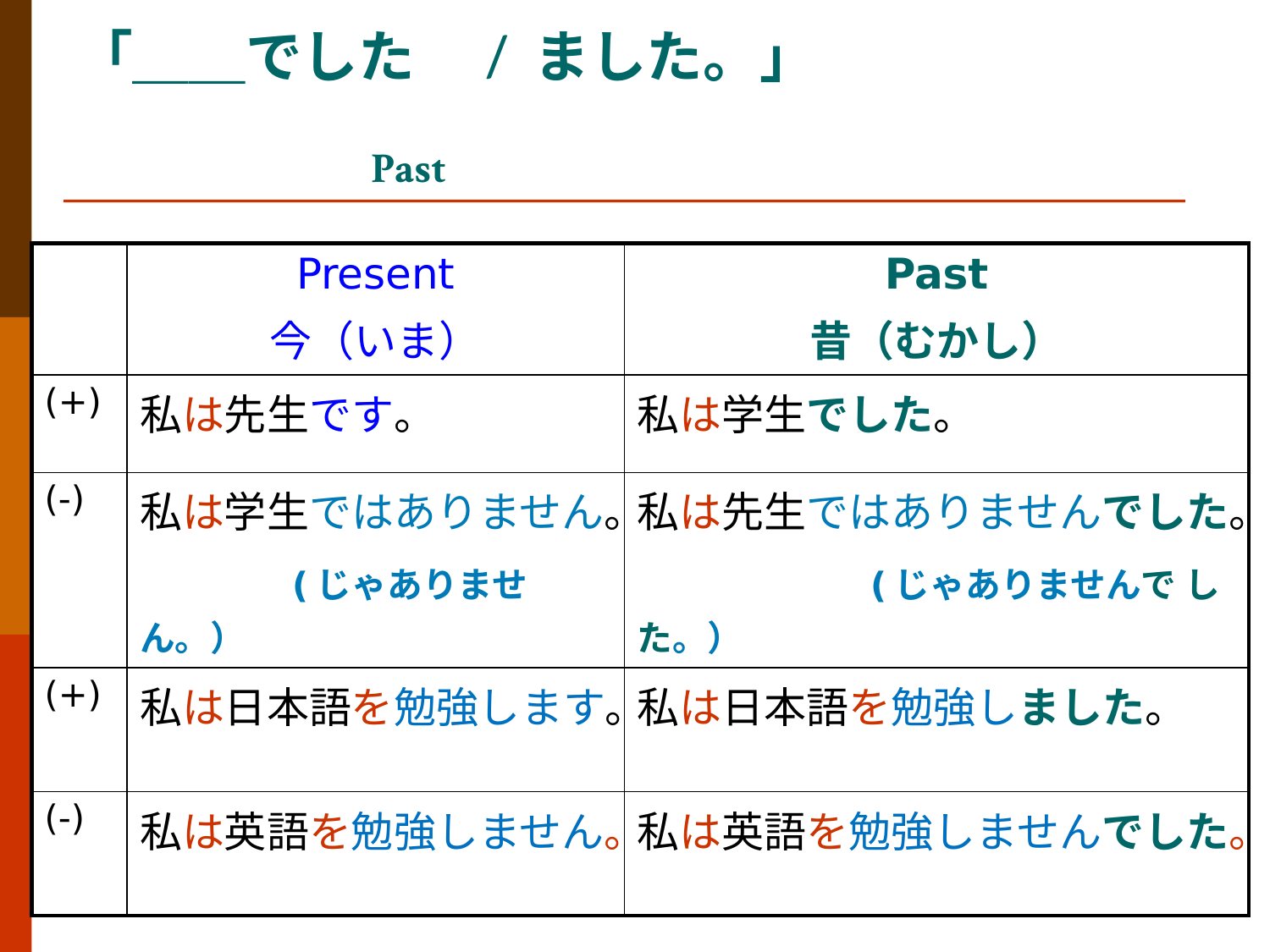

# 「＿＿でした　/ ました。」 　　　　　　　　　　　　　　　　　　　　　　　   　　　                     　Past
|  | Present 今（いま） | Past 昔（むかし） |
| --- | --- | --- |
| (+) | 私は先生です。 | 私は学生でした。 |
| (-) | 私は学生ではありません。 　(じゃありません。） | 私は先生ではありませんでした。 　　　　　 (じゃありませんで した。） |
| (+) | 私は日本語を勉強します。 | 私は日本語を勉強しました。 |
| (-) | 私は英語を勉強しません。 | 私は英語を勉強しませんでした。 |